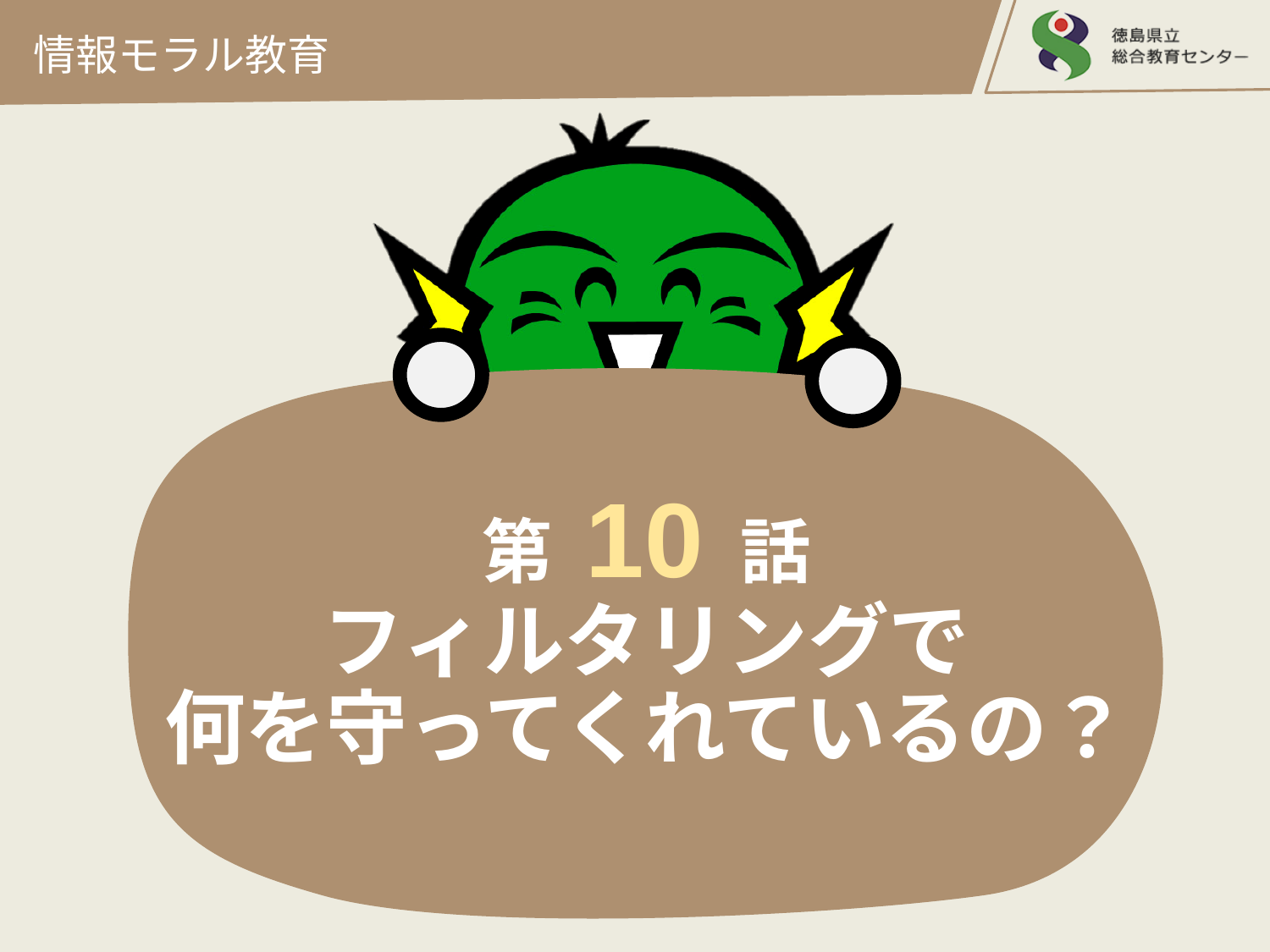

情報モラル教育
# 第 10 話 フィルタリングで 何を守ってくれているの？